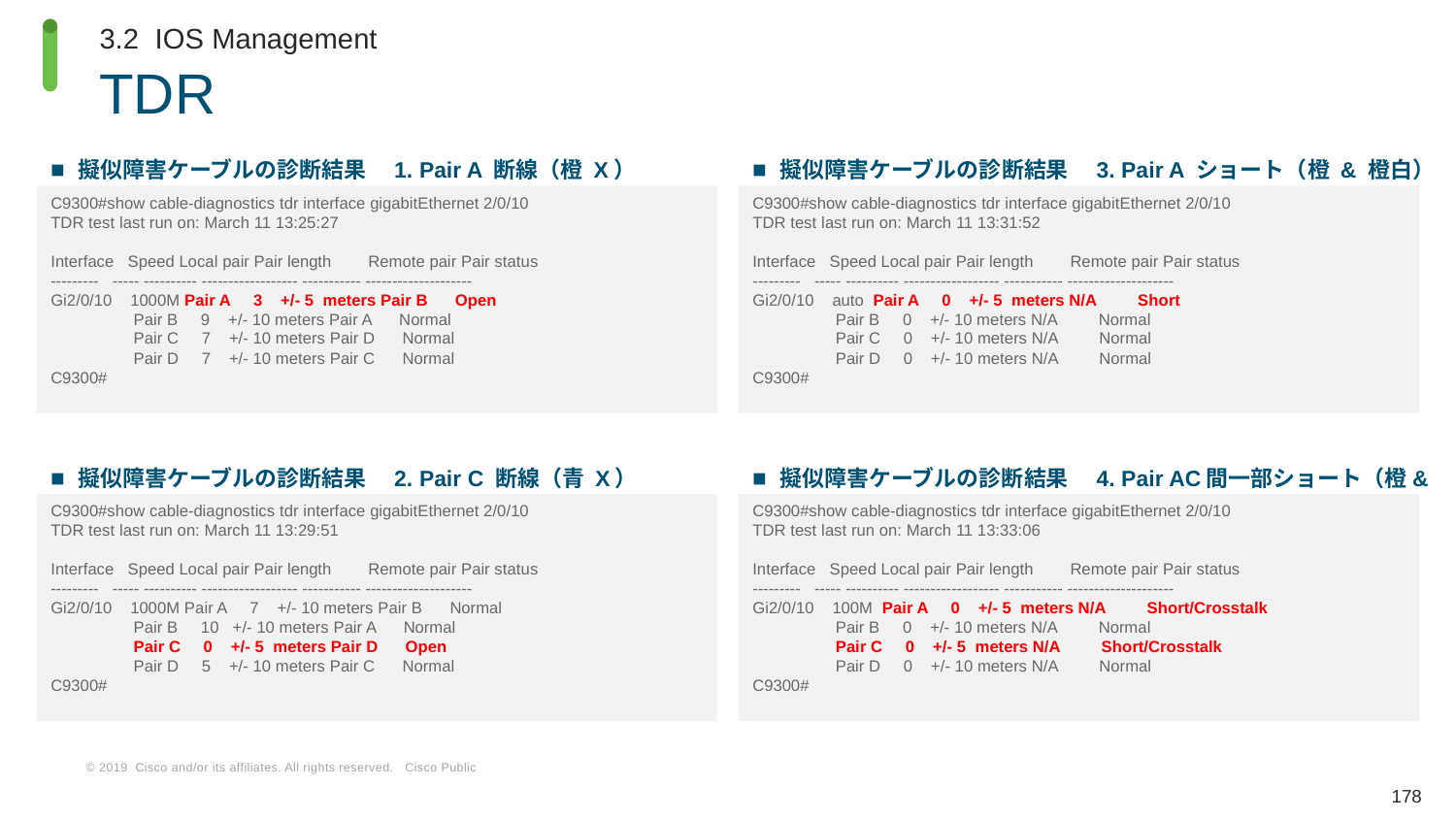

3.2  IOS Management
# TDR
擬似障害ケーブルの診断結果　1. Pair A 断線（橙 X）
擬似障害ケーブルの診断結果　3. Pair A ショート（橙 & 橙白）
C9300#show cable-diagnostics tdr interface gigabitEthernet 2/0/10
TDR test last run on: March 11 13:25:27

Interface   Speed Local pair Pair length        Remote pair Pair status
---------   ----- ---------- ------------------ ----------- --------------------
Gi2/0/10    1000M Pair A     3    +/- 5  meters Pair B      Open
                  Pair B     9    +/- 10 meters Pair A      Normal
                  Pair C     7    +/- 10 meters Pair D      Normal
                  Pair D     7    +/- 10 meters Pair C      Normal
C9300#

C9300#show cable-diagnostics tdr interface gigabitEthernet 2/0/10
TDR test last run on: March 11 13:31:52

Interface   Speed Local pair Pair length        Remote pair Pair status
---------   ----- ---------- ------------------ ----------- --------------------
Gi2/0/10    auto  Pair A     0    +/- 5  meters N/A         Short
                  Pair B     0    +/- 10 meters N/A         Normal
                  Pair C     0    +/- 10 meters N/A         Normal
                  Pair D     0    +/- 10 meters N/A         Normal
C9300#

擬似障害ケーブルの診断結果　2. Pair C 断線（青 X）
擬似障害ケーブルの診断結果　4. Pair AC間一部ショート（橙&青）
C9300#show cable-diagnostics tdr interface gigabitEthernet 2/0/10
TDR test last run on: March 11 13:29:51

Interface   Speed Local pair Pair length        Remote pair Pair status
---------   ----- ---------- ------------------ ----------- --------------------
Gi2/0/10    1000M Pair A     7    +/- 10 meters Pair B      Normal
                  Pair B     10   +/- 10 meters Pair A      Normal
                  Pair C     0    +/- 5  meters Pair D      Open
                  Pair D     5    +/- 10 meters Pair C      Normal
C9300#

C9300#show cable-diagnostics tdr interface gigabitEthernet 2/0/10
TDR test last run on: March 11 13:33:06

Interface   Speed Local pair Pair length        Remote pair Pair status
---------   ----- ---------- ------------------ ----------- --------------------
Gi2/0/10    100M  Pair A     0    +/- 5  meters N/A         Short/Crosstalk
                  Pair B     0    +/- 10 meters N/A         Normal
                  Pair C     0    +/- 5  meters N/A         Short/Crosstalk
                  Pair D     0    +/- 10 meters N/A         Normal
C9300#

178